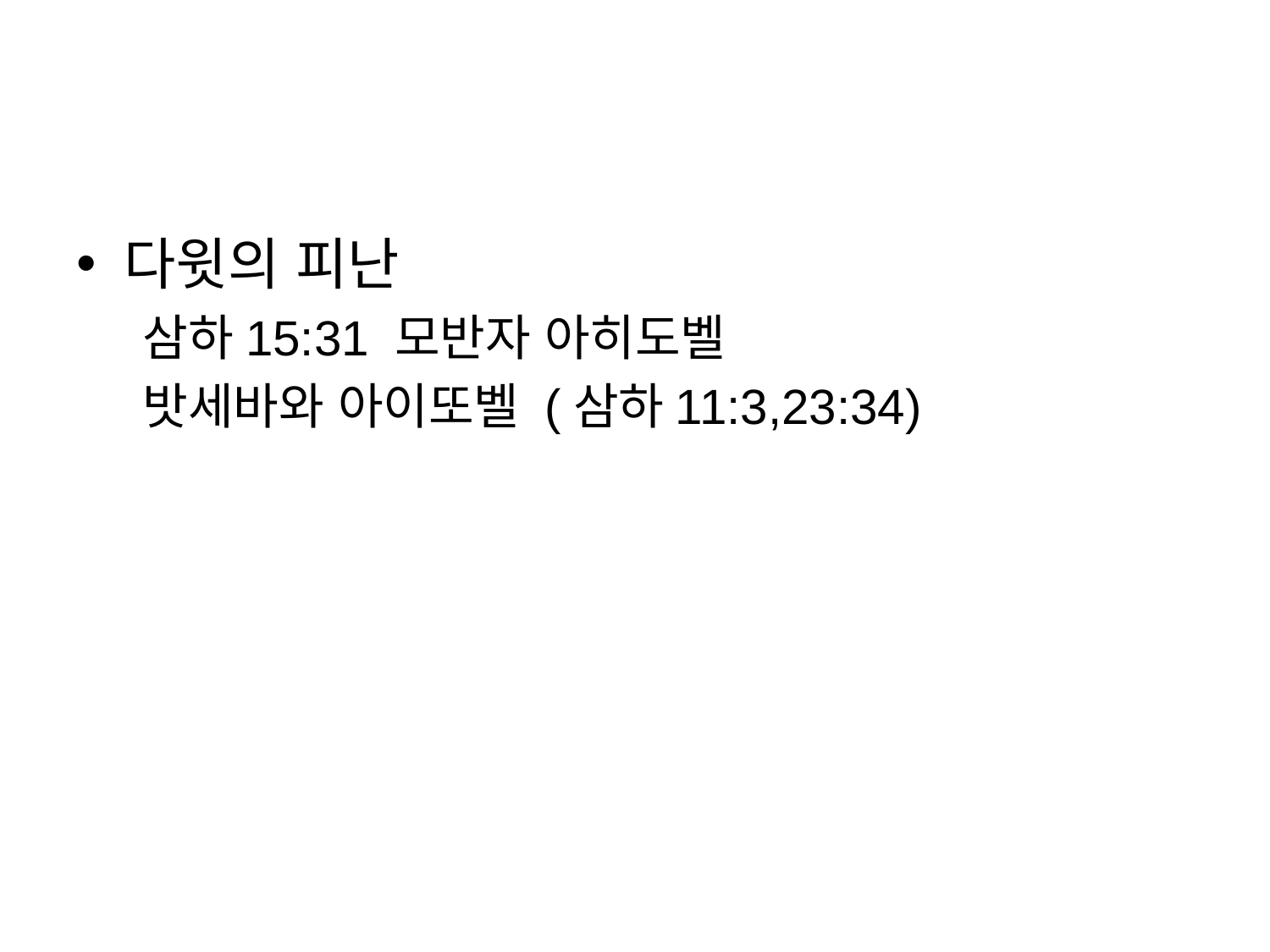

#
다윗의 피난
    삼하15:31 모반자 아히도벨
    밧세바와 아이또벨 (삼하11:3,23:34)